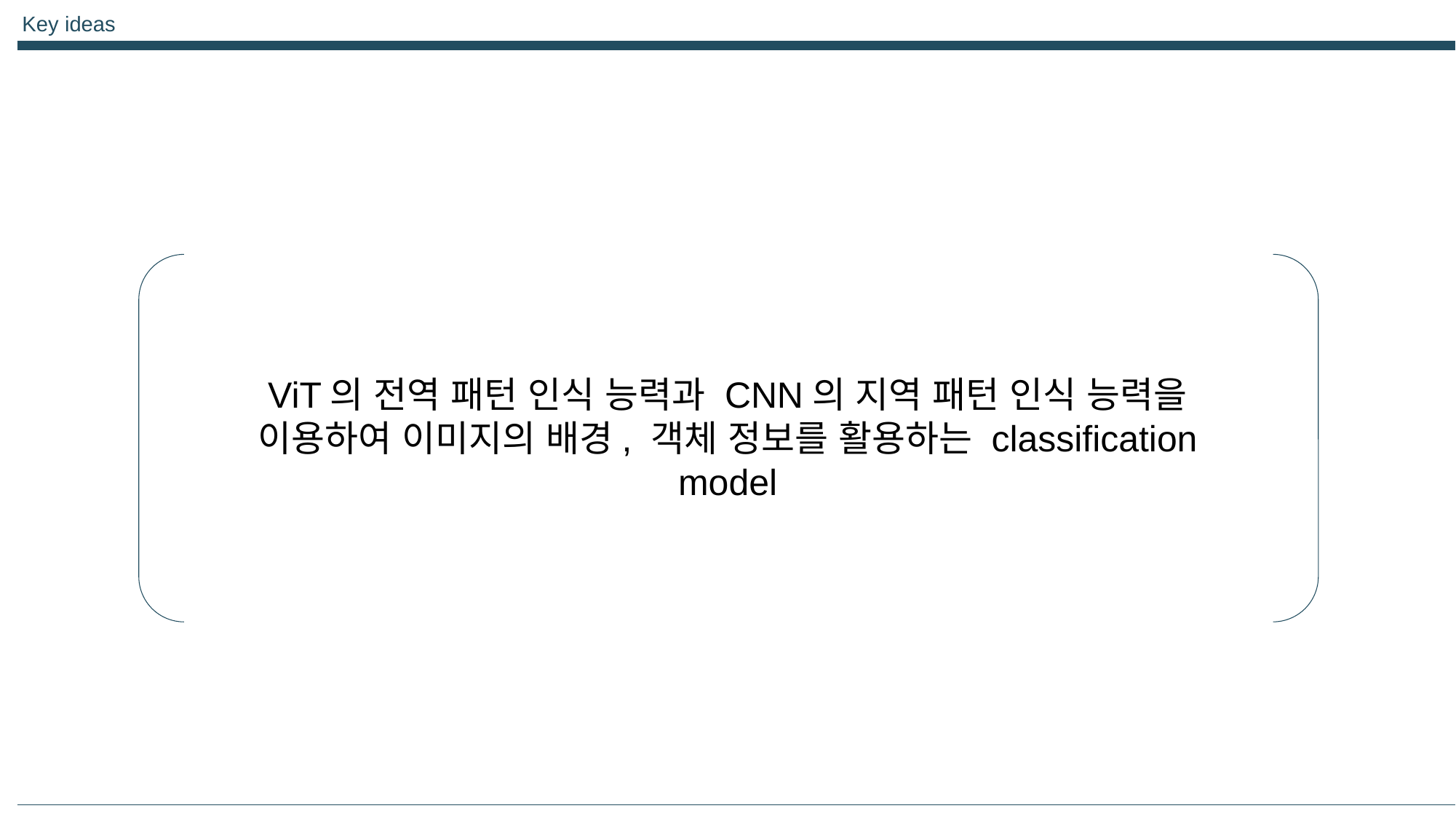

Key ideas

ViT의 전역 패턴 인식 능력과 CNN의 지역 패턴 인식 능력을 이용하여 이미지의 배경, 객체 정보를 활용하는 classification model